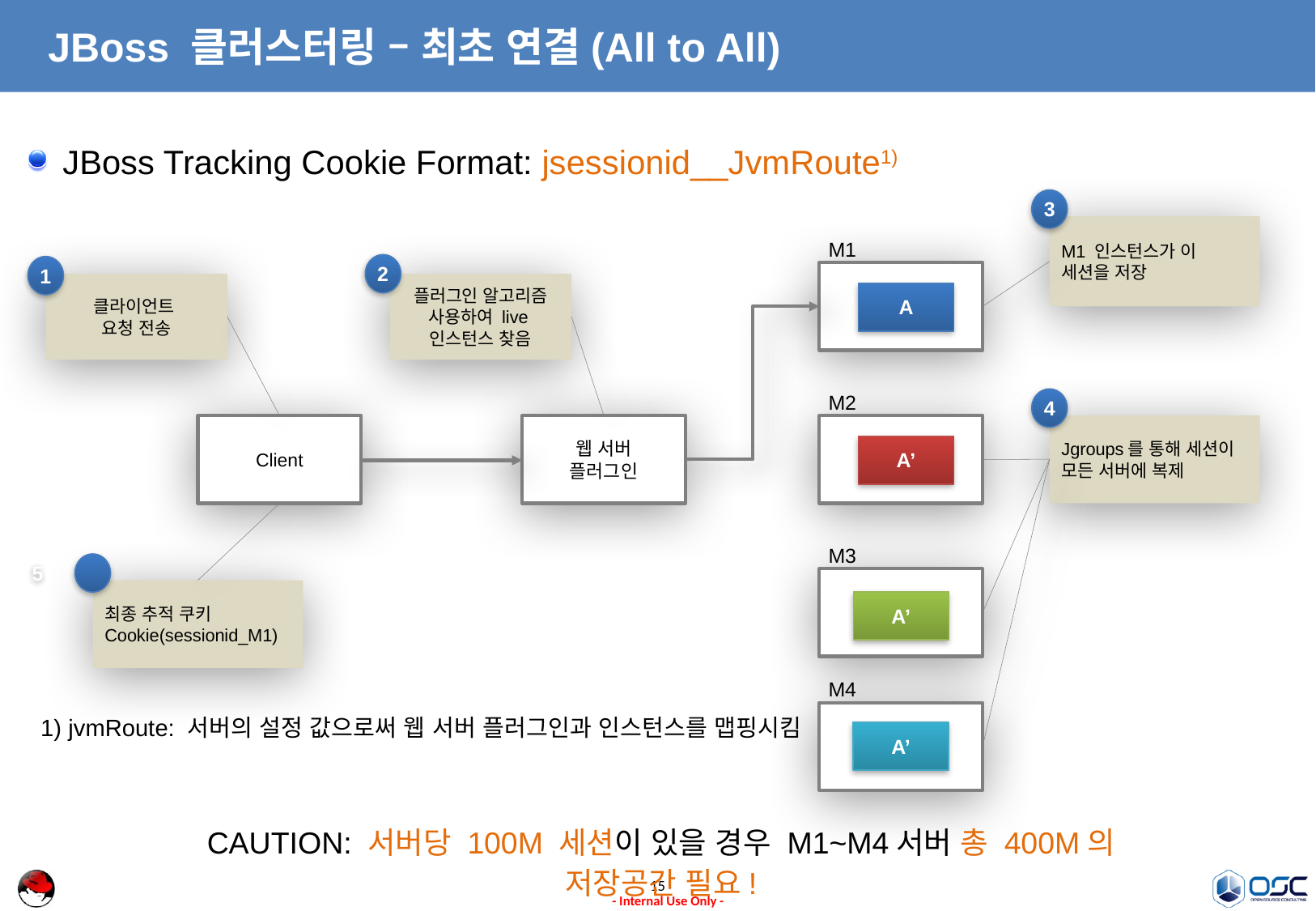

# JBoss 클러스터링 – 최초 연결(All to All)
JBoss Tracking Cookie Format: jsessionid__JvmRoute1)
3
M1 인스턴스가 이 세션을 저장
M1

2
1
클라이언트
요청 전송
플러그인 알고리즘 사용하여 live
인스턴스 찾음
A
M2

4
Jgroups를 통해 세션이 모든 서버에 복제
Client
웹 서버
플러그인
A’

M3

5
최종 추적 쿠키
Cookie(sessionid_M1)
A’
M4

1) jvmRoute: 서버의 설정 값으로써 웹 서버 플러그인과 인스턴스를 맵핑시킴
A’
CAUTION: 서버당 100M 세션이 있을 경우 M1~M4서버 총 400M의 저장공간 필요!